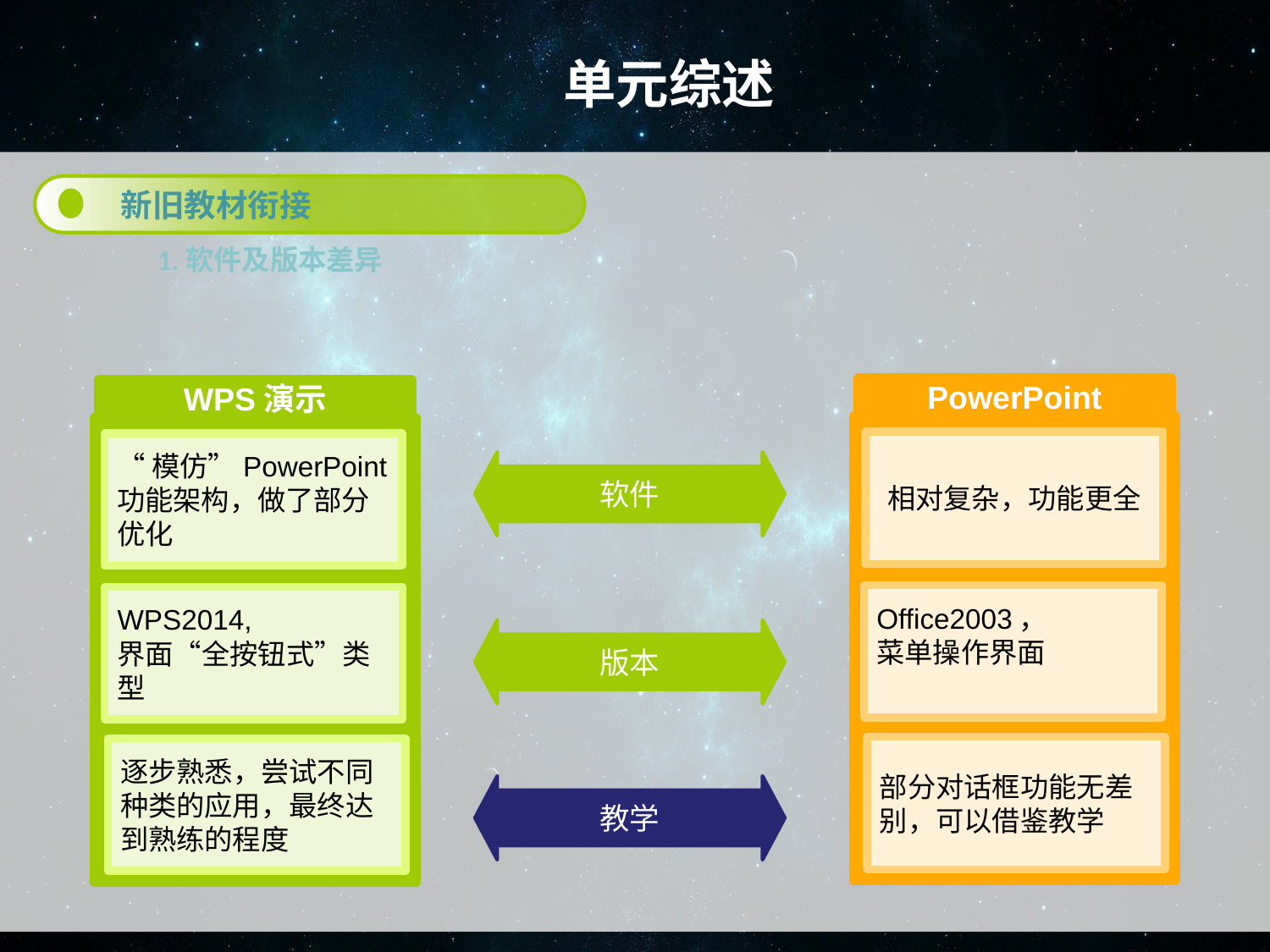

单元综述
        新旧教材衔接

1.软件及版本差异
PowerPoint

相对复杂，功能更全
WPS演示

“模仿”PowerPoint功能架构，做了部分优化
软件
Office2003，
菜单操作界面

WPS2014,
界面“全按钮式”类型
版本
部分对话框功能无差别，可以借鉴教学
逐步熟悉，尝试不同种类的应用，最终达到熟练的程度
教学